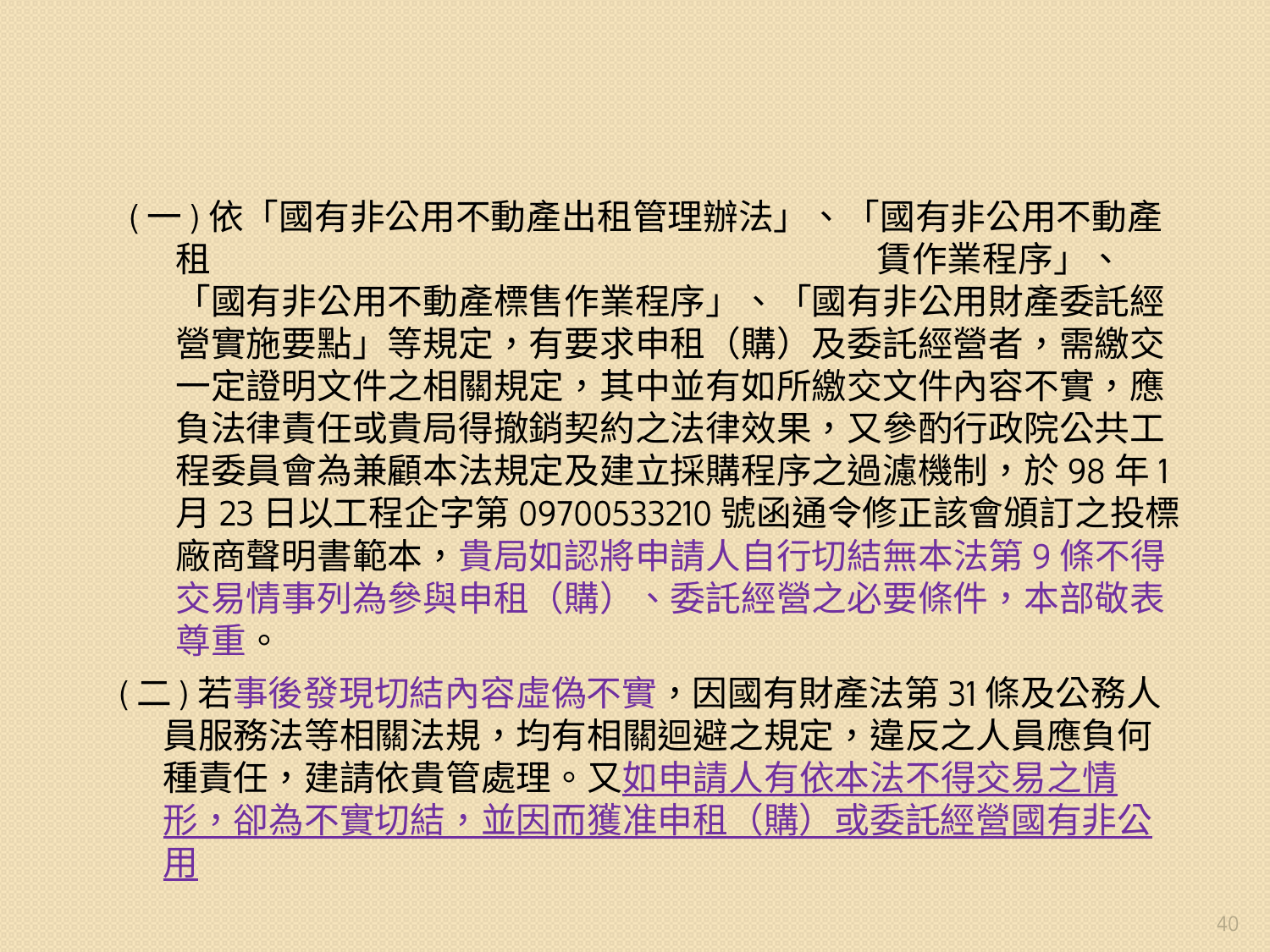

#
    (一)依「國有非公用不動產出租管理辦法」、「國有非公用不動產租                                                                                     賃作業程序」、「國有非公用不動產標售作業程序」、「國有非公用財產委託經營實施要點」等規定，有要求申租（購）及委託經營者，需繳交一定證明文件之相關規定，其中並有如所繳交文件內容不實，應負法律責任或貴局得撤銷契約之法律效果，又參酌行政院公共工程委員會為兼顧本法規定及建立採購程序之過濾機制，於98年1月23日以工程企字第09700533210號函通令修正該會頒訂之投標廠商聲明書範本，貴局如認將申請人自行切結無本法第9條不得交易情事列為參與申租（購）、委託經營之必要條件，本部敬表尊重。
   (二)若事後發現切結內容虛偽不實，因國有財產法第31條及公務人員服務法等相關法規，均有相關迴避之規定，違反之人員應負何種責任，建請依貴管處理。又如申請人有依本法不得交易之情形，卻為不實切結，並因而獲准申租（購）或委託經營國有非公用
40